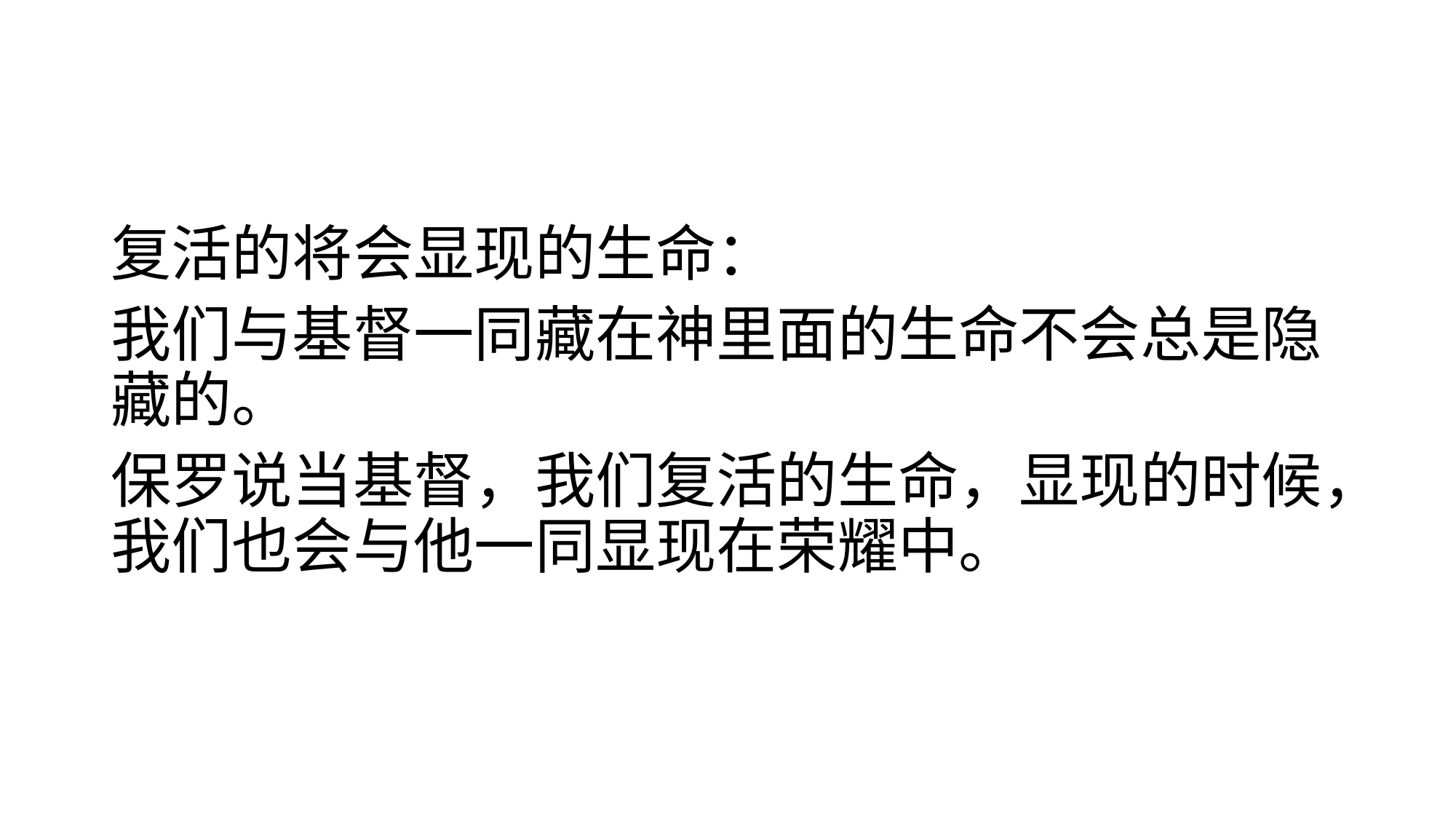

#
复活的将会显现的生命：
我们与基督一同藏在神里面的生命不会总是隐藏的。
保罗说当基督，我们复活的生命，显现的时候，我们也会与他一同显现在荣耀中。